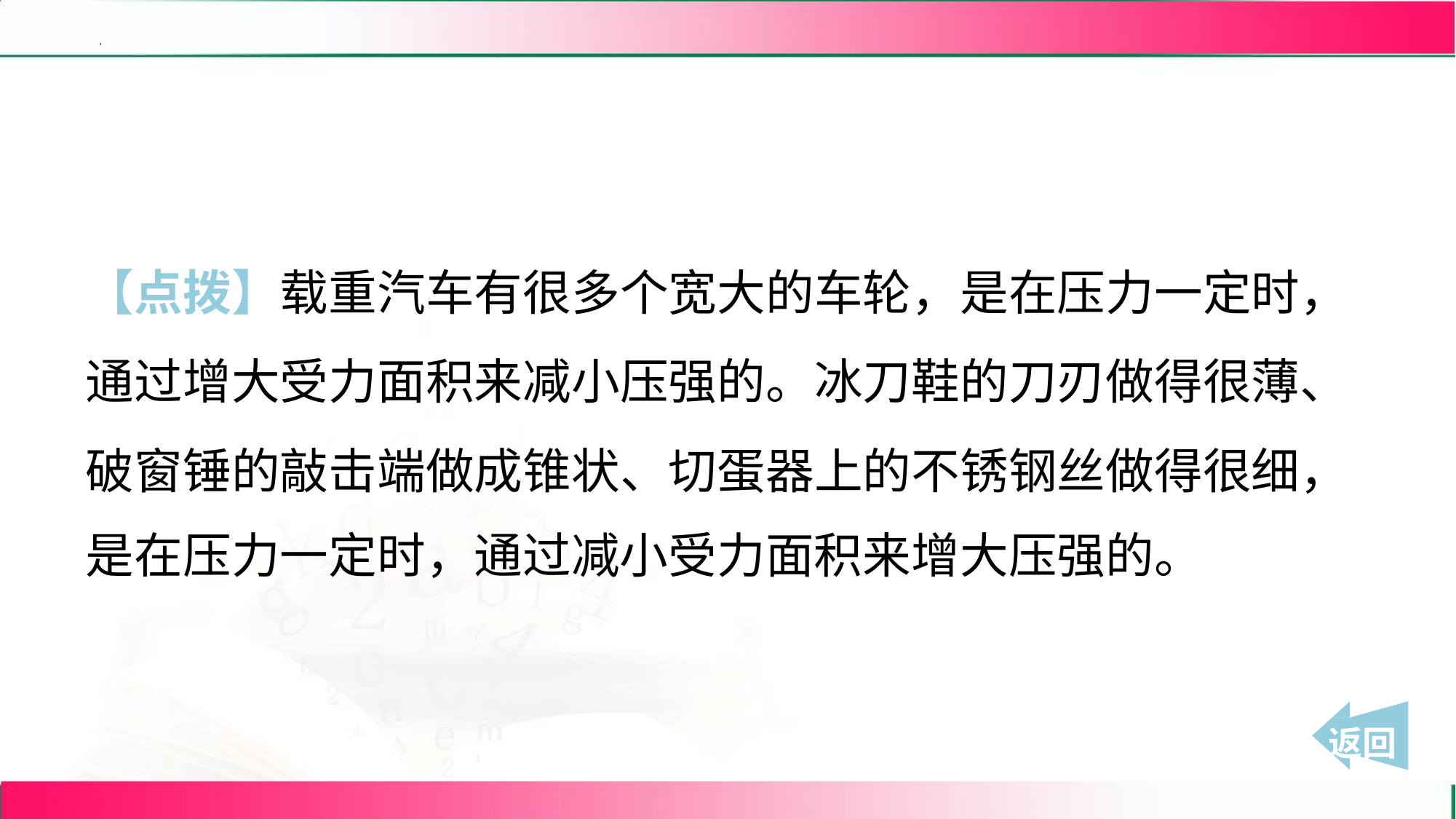

【点拨】载重汽车有很多个宽大的车轮，是在压力一定时，
通过增大受力面积来减小压强的。冰刀鞋的刀刃做得很薄、
破窗锤的敲击端做成锥状、切蛋器上的不锈钢丝做得很细，
是在压力一定时，通过减小受力面积来增大压强的。
 返回